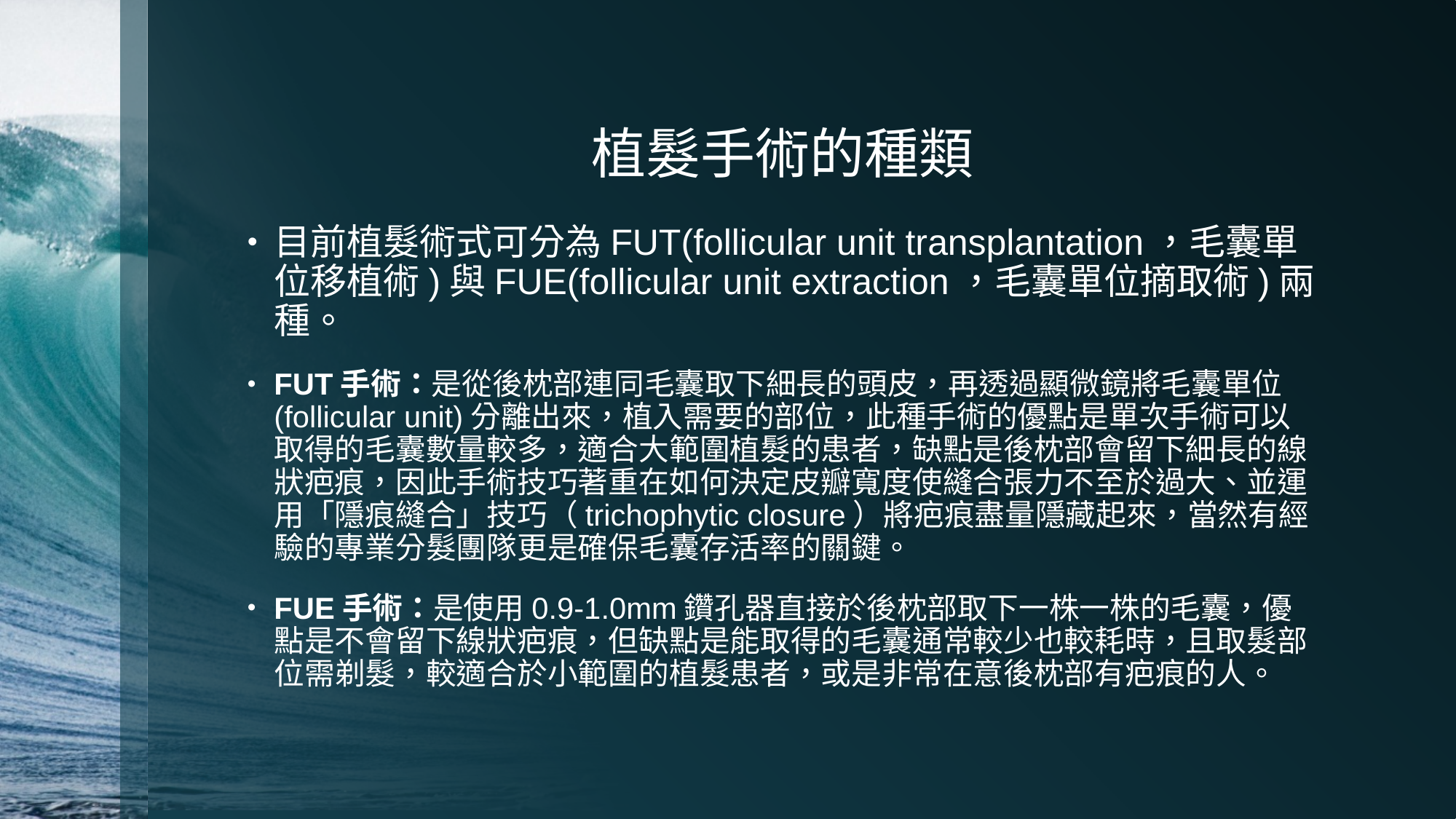

# 植髮手術的種類
目前植髮術式可分為FUT(follicular unit transplantation，毛囊單位移植術)與FUE(follicular unit extraction，毛囊單位摘取術)兩種。
FUT手術：是從後枕部連同毛囊取下細長的頭皮，再透過顯微鏡將毛囊單位(follicular unit)分離出來，植入需要的部位，此種手術的優點是單次手術可以取得的毛囊數量較多，適合大範圍植髮的患者，缺點是後枕部會留下細長的線狀疤痕，因此手術技巧著重在如何決定皮瓣寬度使縫合張力不至於過大、並運用「隱痕縫合」技巧（trichophytic closure）將疤痕盡量隱藏起來，當然有經驗的專業分髮團隊更是確保毛囊存活率的關鍵。
FUE手術：是使用0.9-1.0mm鑽孔器直接於後枕部取下一株一株的毛囊，優點是不會留下線狀疤痕，但缺點是能取得的毛囊通常較少也較耗時，且取髮部位需剃髮，較適合於小範圍的植髮患者，或是非常在意後枕部有疤痕的人。